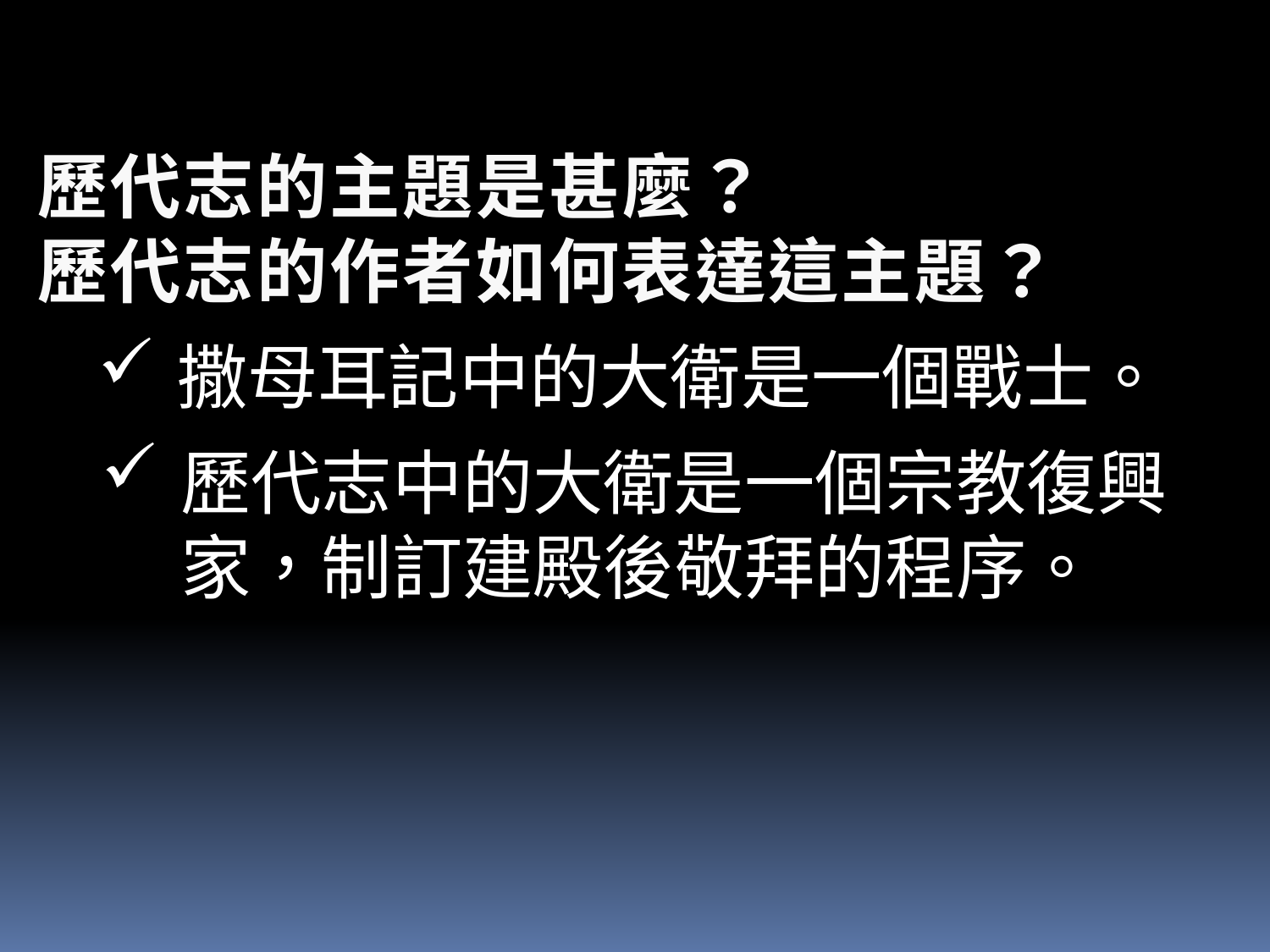

歷代志的主題是甚麼？
歷代志的作者如何表達這主題？
撒母耳記中的大衛是一個戰士。
歷代志中的大衛是一個宗教復興家，制訂建殿後敬拜的程序。